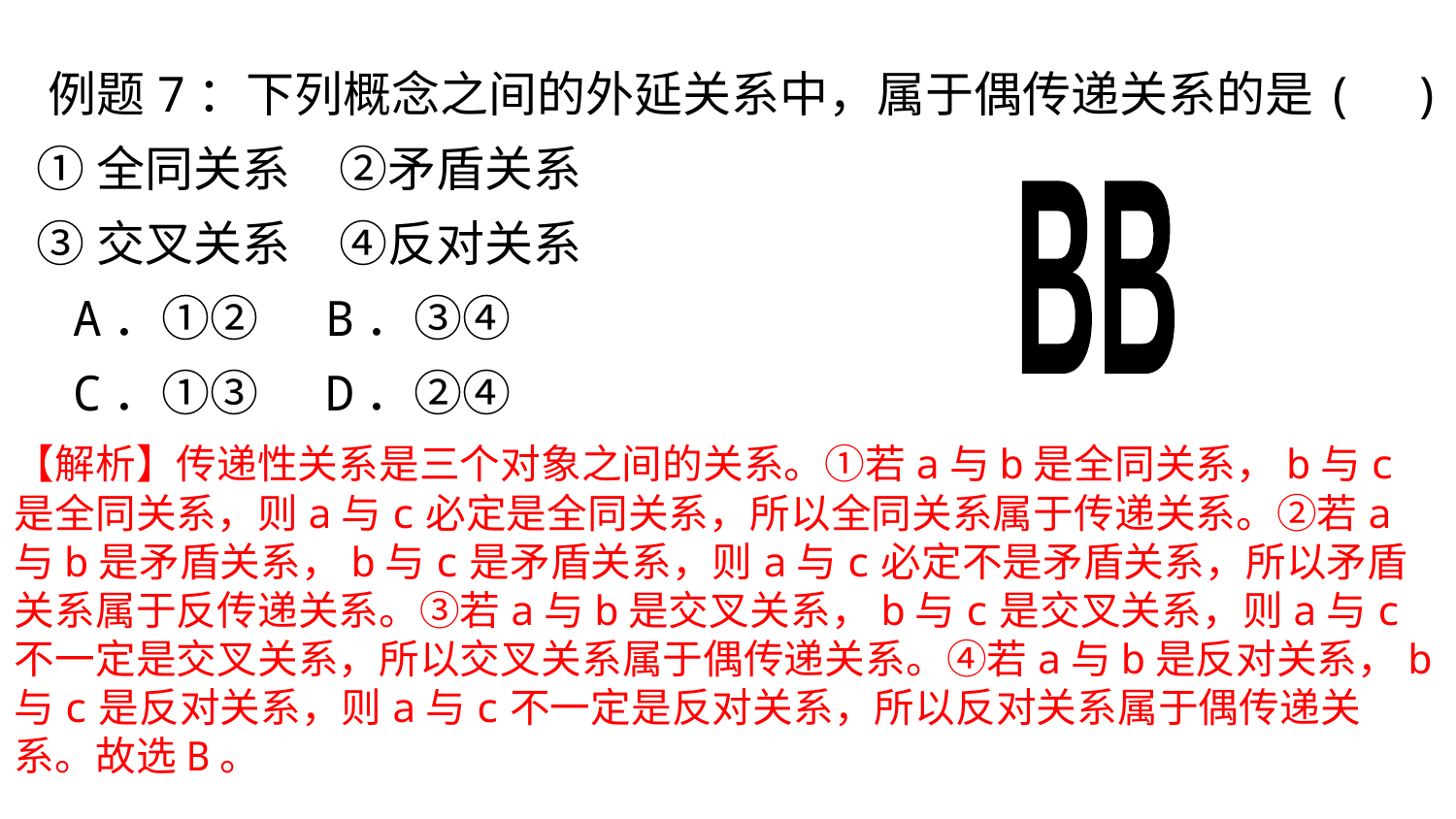

例题7：下列概念之间的外延关系中，属于偶传递关系的是(  )
  ①全同关系　②矛盾关系
  ③交叉关系　④反对关系
  A．①②     B．③④
  C．①③     D．②④
BB
【解析】传递性关系是三个对象之间的关系。①若a与b是全同关系，b与c是全同关系，则a与c必定是全同关系，所以全同关系属于传递关系。②若a与b是矛盾关系，b与c是矛盾关系，则a与c必定不是矛盾关系，所以矛盾关系属于反传递关系。③若a与b是交叉关系，b与c是交叉关系，则a与c不一定是交叉关系，所以交叉关系属于偶传递关系。④若a与b是反对关系，b与c是反对关系，则a与c不一定是反对关系，所以反对关系属于偶传递关系。故选B。